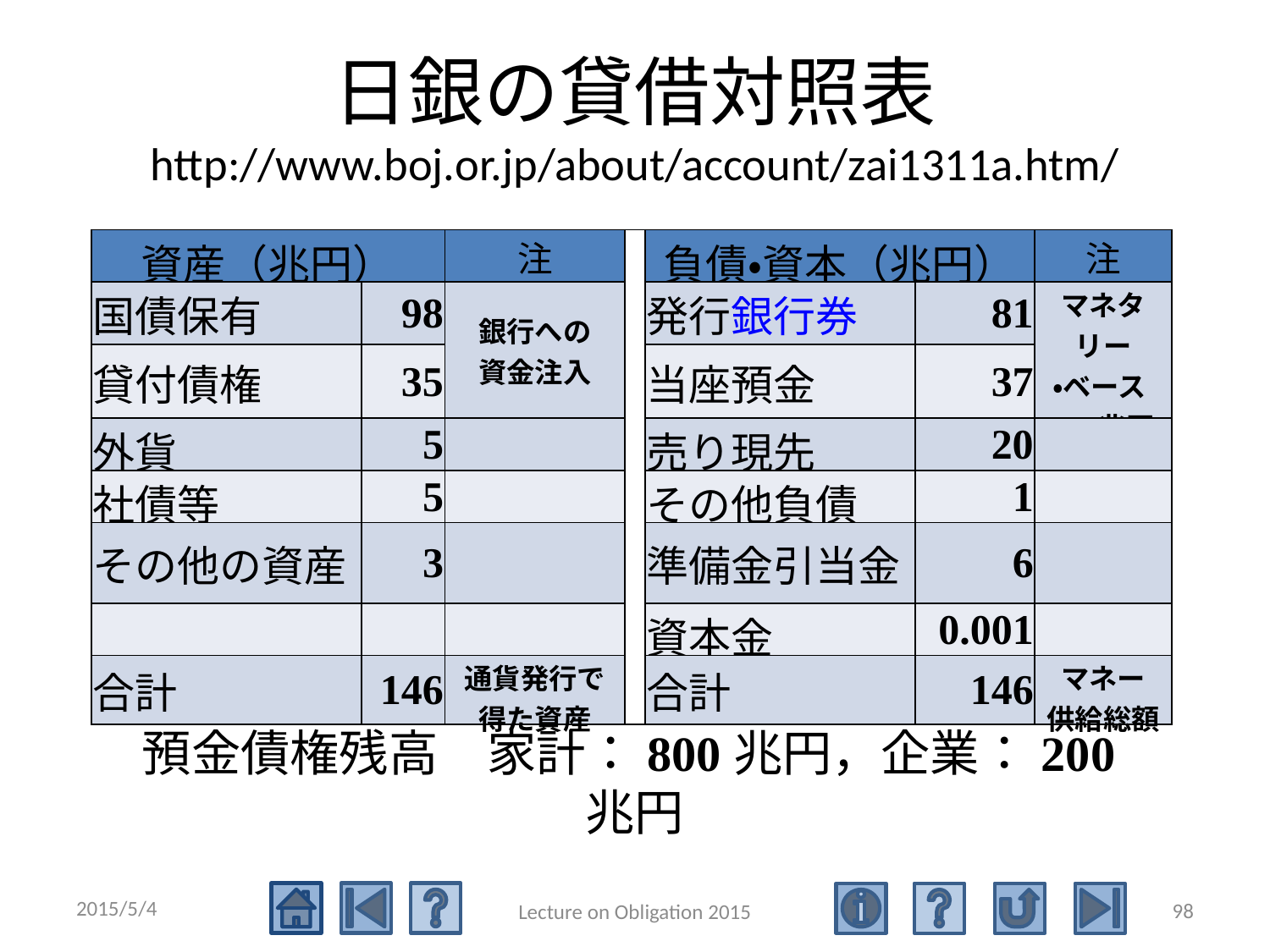

# 日銀の貸借対照表 http://www.boj.or.jp/about/account/zai1311a.htm/
| 資産（兆円） |  | 注 |  | 負債・資本（兆円） |  | 注 |
| --- | --- | --- | --- | --- | --- | --- |
| 国債保有 | 98 | 銀行への 資金注入 |  | 発行銀行券 | 81 | マネタリー ・ベース118兆円 |
| 貸付債権 | 35 |  |  | 当座預金 | 37 |  |
| 外貨 | 5 |  |  | 売り現先 | 20 |  |
| 社債等 | 5 |  |  | その他負債 | 1 |  |
| その他の資産 | 3 |  |  | 準備金引当金 | 6 |  |
|  |  |  |  | 資本金 | 0.001 |  |
| 合計 | 146 | 通貨発行で 得た資産 |  | 合計 | 146 | マネー 供給総額 |
預金債権残高　家計：800兆円，企業：200兆円
2015/5/4
98
Lecture on Obligation 2015